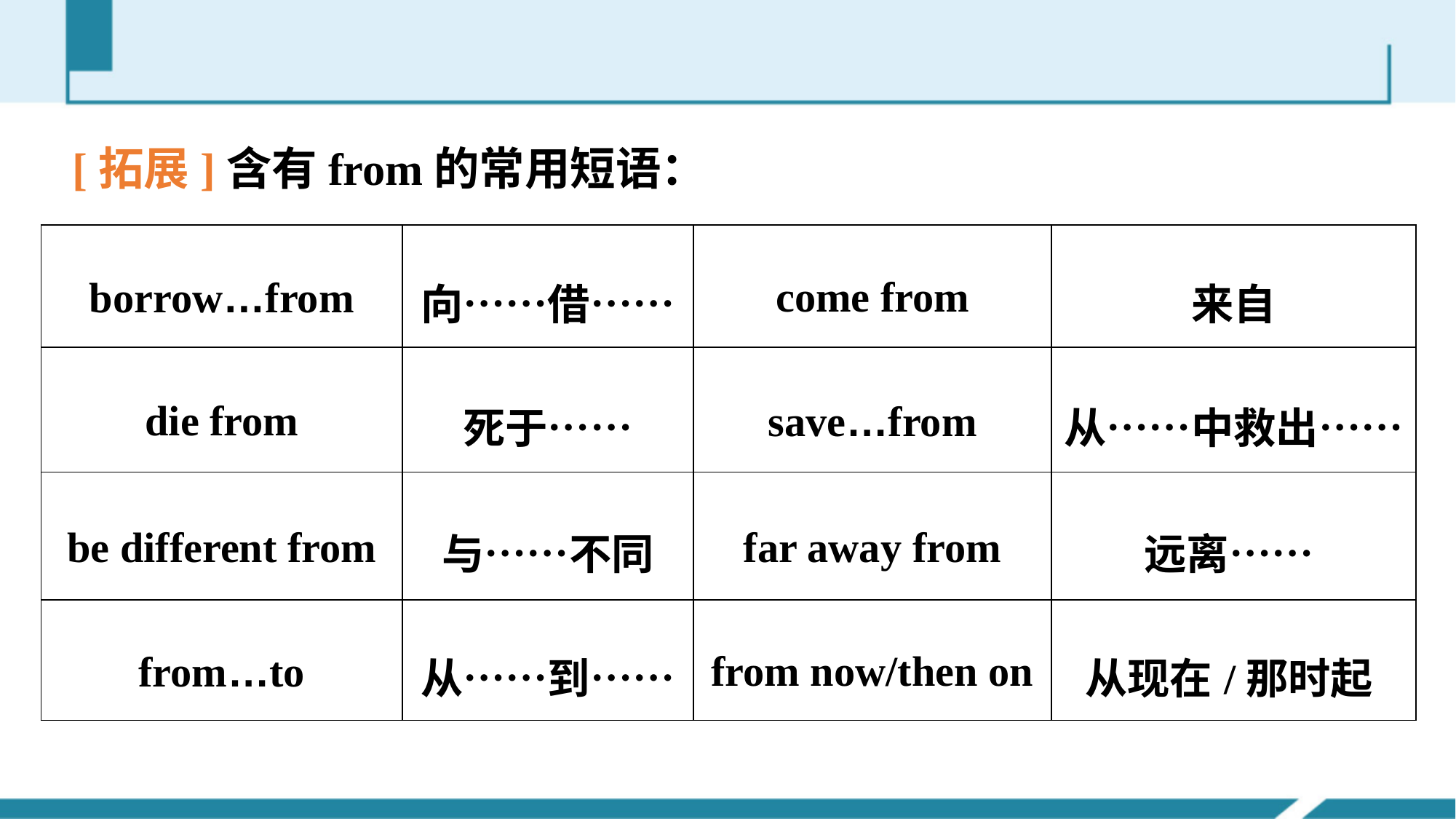

[拓展]含有from的常用短语：
| borrow…from | 向……借…… | come from | 来自 |
| --- | --- | --- | --- |
| die from | 死于…… | save…from | 从……中救出…… |
| be different from | 与……不同 | far away from | 远离…… |
| from…to | 从……到…… | from now/then on | 从现在/那时起 |